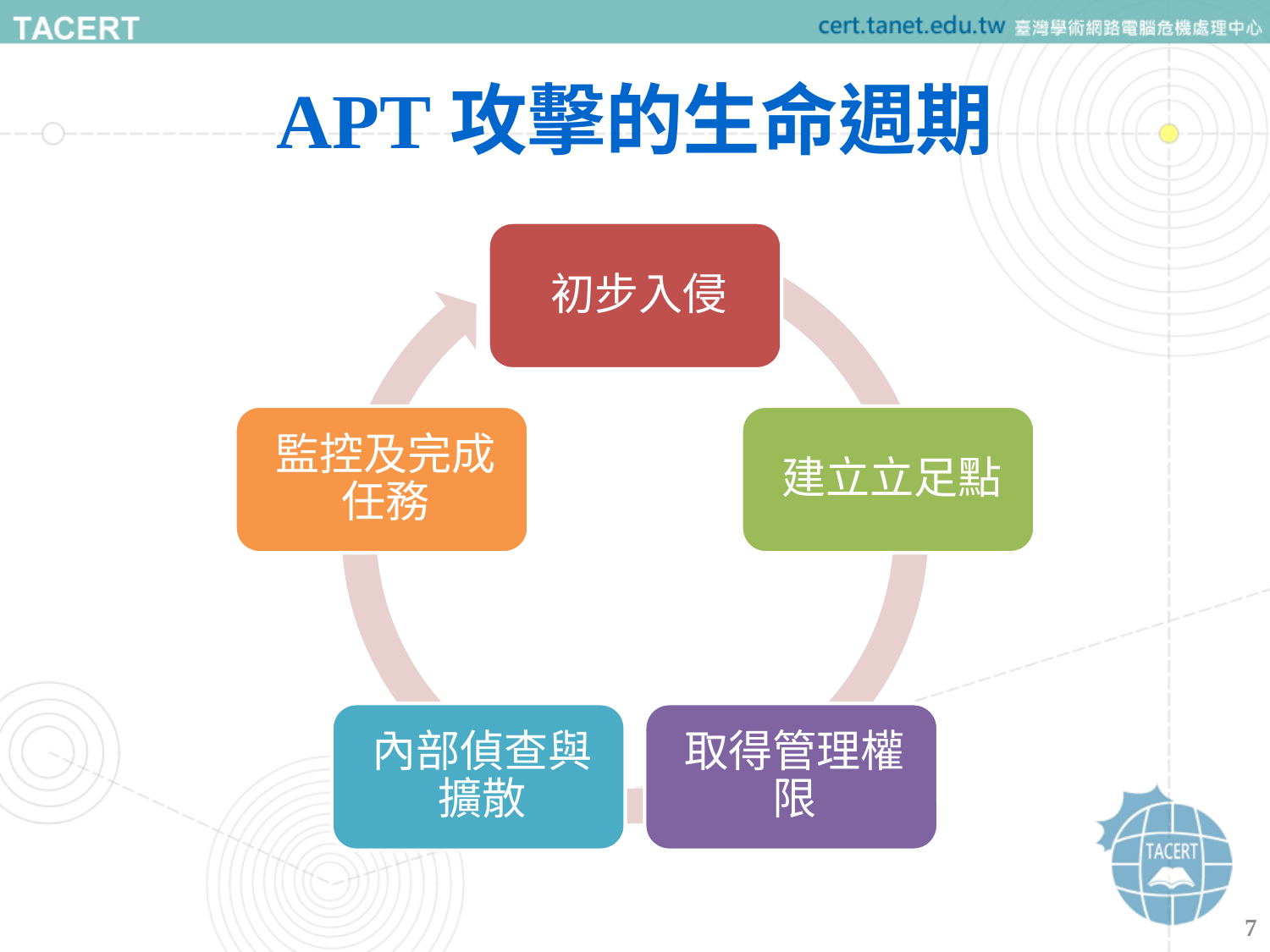

# APT攻擊的生命週期
初步入侵
建立立足點
取得管理權限
內部偵查與擴散
監控及完成任務
7